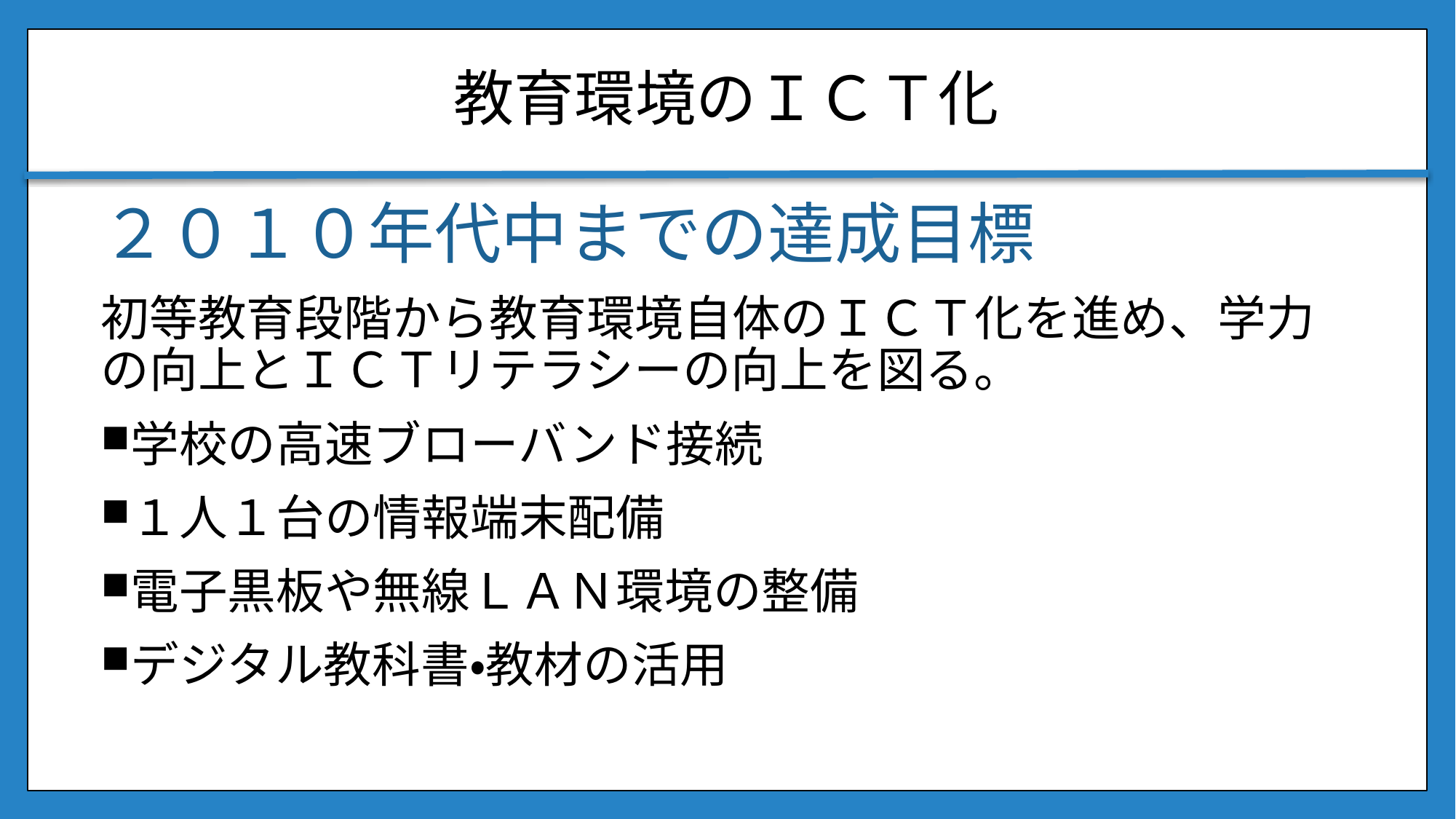

# 教育環境のＩＣＴ化
２０１０年代中までの達成目標
初等教育段階から教育環境自体のＩＣＴ化を進め、学力の向上とＩＣＴリテラシーの向上を図る。
学校の高速ブローバンド接続
１人１台の情報端末配備
電子黒板や無線ＬＡＮ環境の整備
デジタル教科書・教材の活用